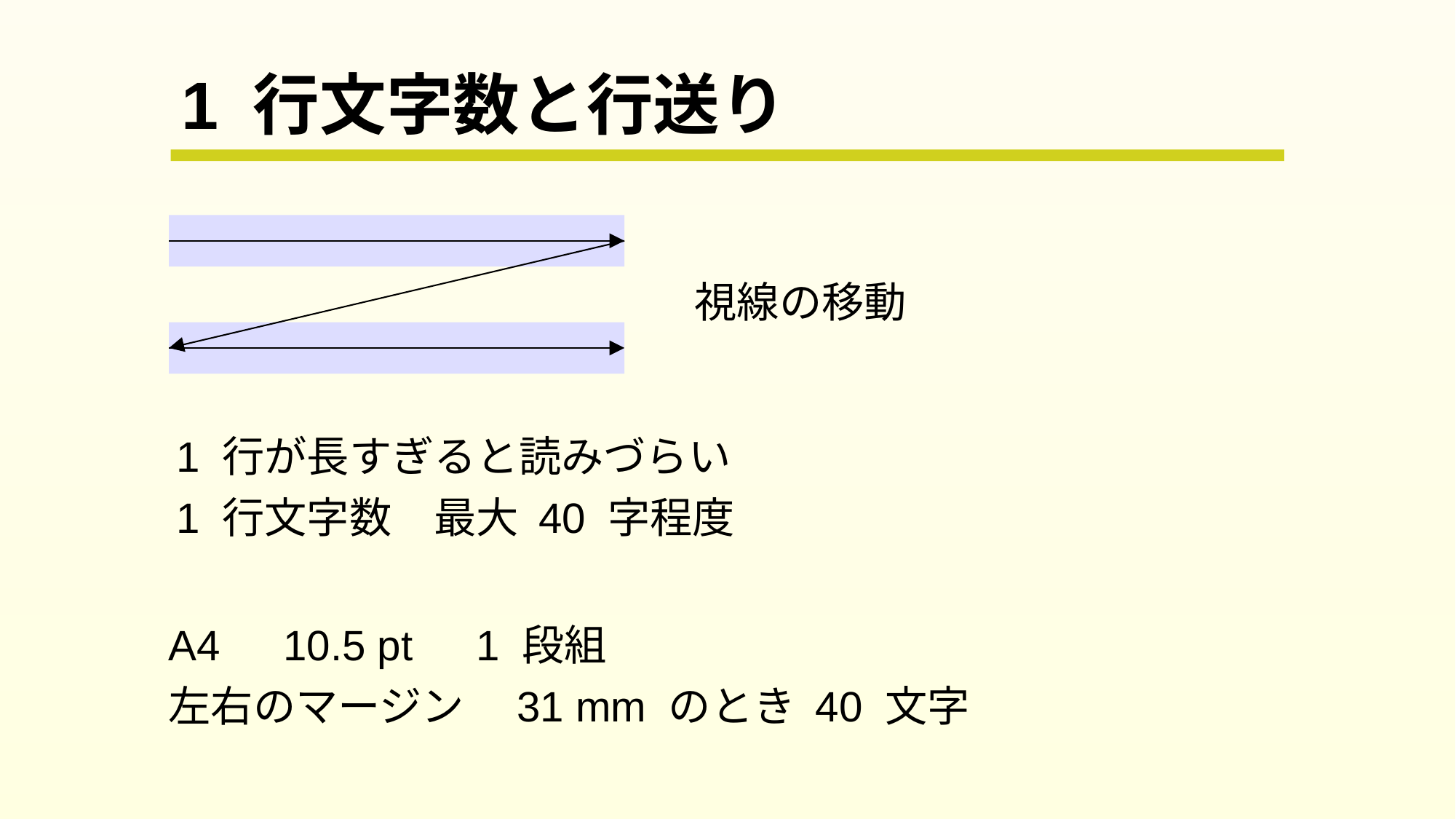

# 1 行文字数と行送り

視線の移動

1 行が長すぎると読みづらい
1 行文字数　最大 40 字程度
A4　10.5 pt　1 段組
左右のマージン　31 mm のとき 40 文字